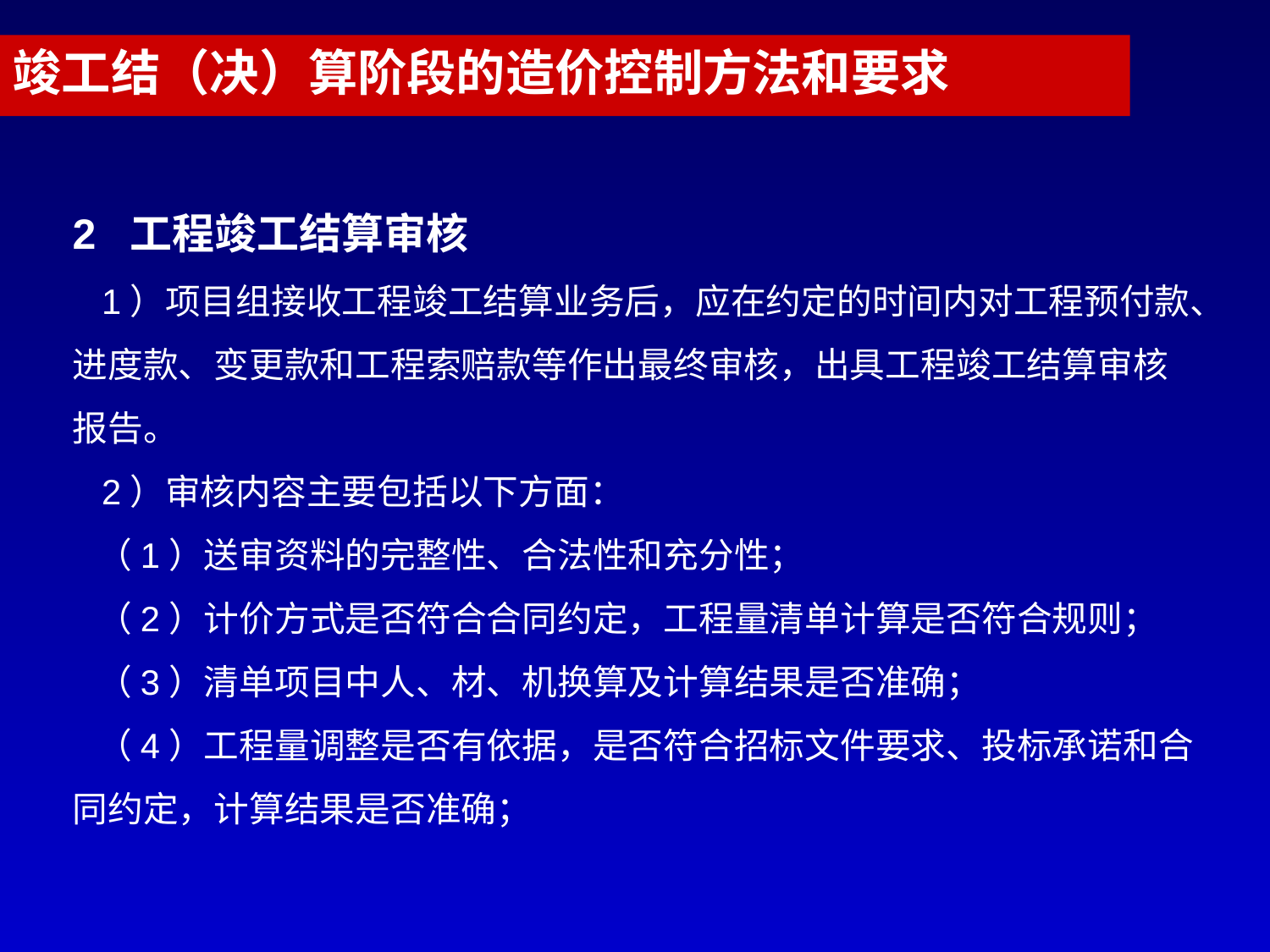

竣工结（决）算阶段的造价控制方法和要求
2  工程竣工结算审核
   1）项目组接收工程竣工结算业务后，应在约定的时间内对工程预付款、进度款、变更款和工程索赔款等作出最终审核，出具工程竣工结算审核报告。
   2）审核内容主要包括以下方面：
  （1）送审资料的完整性、合法性和充分性；
  （2）计价方式是否符合合同约定，工程量清单计算是否符合规则；
  （3）清单项目中人、材、机换算及计算结果是否准确；
  （4）工程量调整是否有依据，是否符合招标文件要求、投标承诺和合同约定，计算结果是否准确；
130